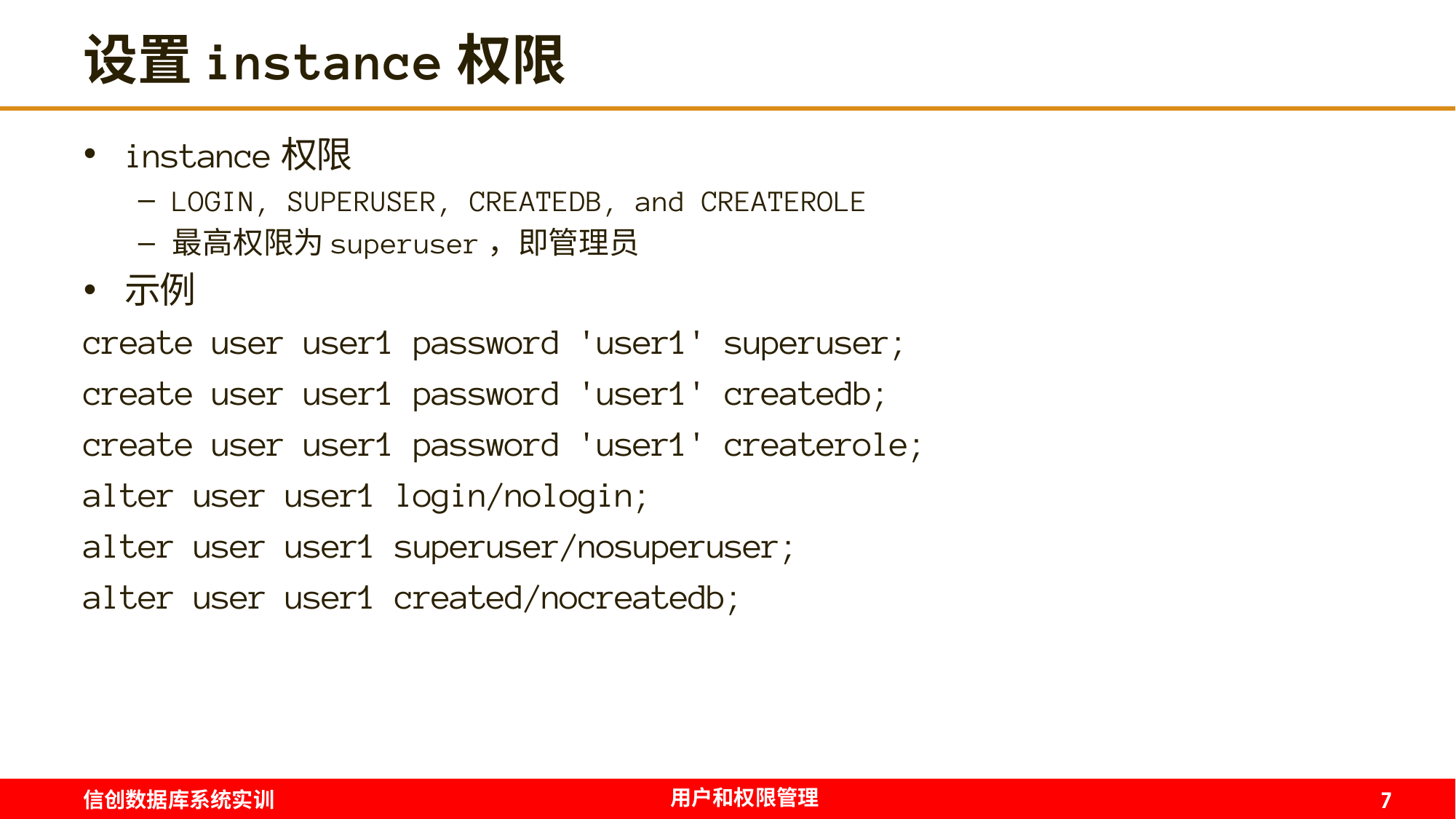

# 设置instance权限
instance权限
LOGIN, SUPERUSER, CREATEDB, and CREATEROLE
最高权限为superuser，即管理员
示例
create user user1 password 'user1' superuser;
create user user1 password 'user1' createdb;
create user user1 password 'user1' createrole;
alter user user1 login/nologin;
alter user user1 superuser/nosuperuser;
alter user user1 created/nocreatedb;